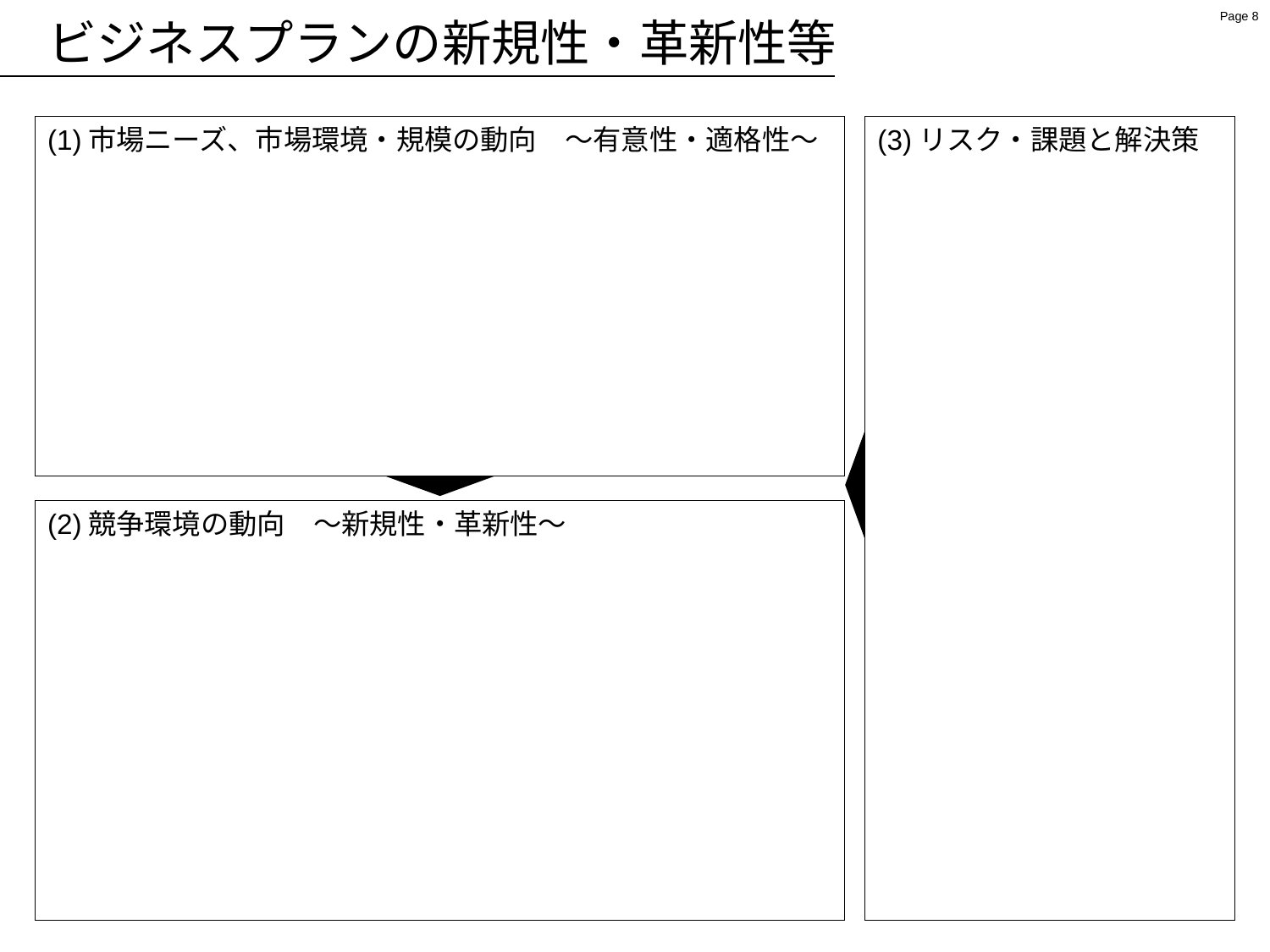

# ビジネスプランの新規性・革新性等
(1)市場ニーズ、市場環境・規模の動向　～有意性・適格性～
(3)リスク・課題と解決策

(2)競争環境の動向　～新規性・革新性～